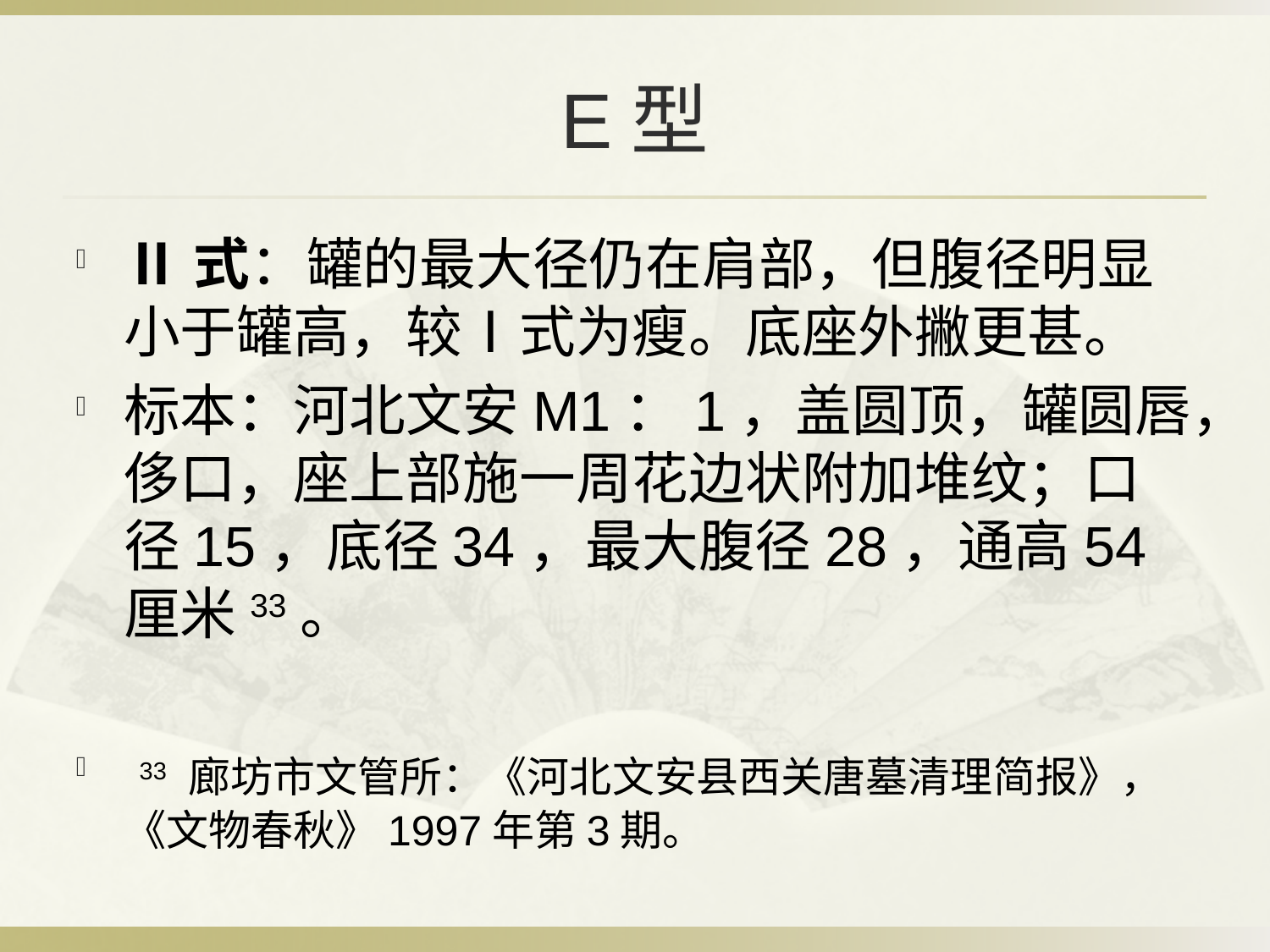

# E型
Ⅱ式：罐的最大径仍在肩部，但腹径明显小于罐高，较Ⅰ式为瘦。底座外撇更甚。
标本：河北文安M1：1，盖圆顶，罐圆唇，侈口，座上部施一周花边状附加堆纹；口径15，底径34，最大腹径28，通高54厘米33。

 33 廊坊市文管所：《河北文安县西关唐墓清理简报》，《文物春秋》1997年第3期。